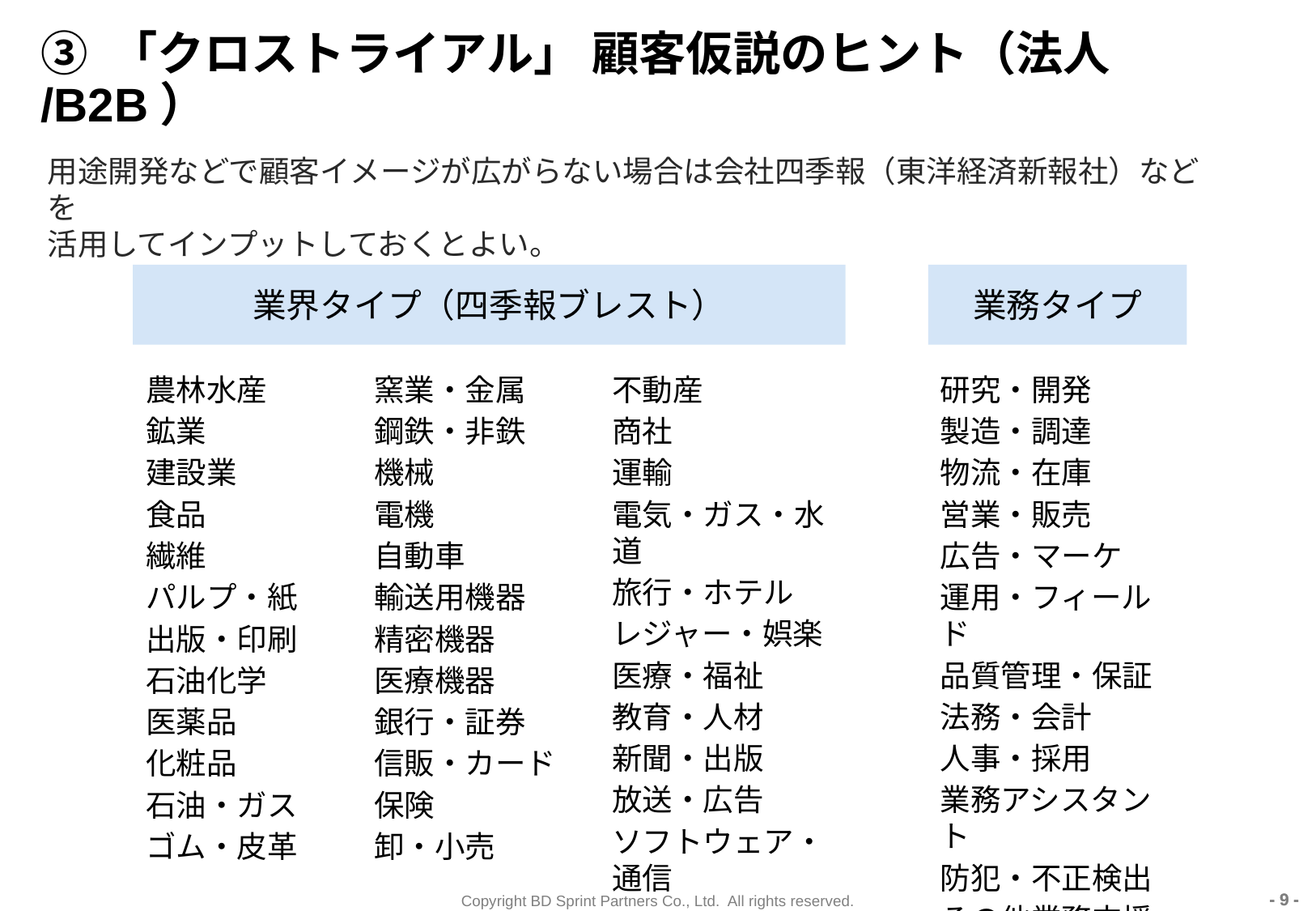

# ③ 「クロストライアル」 顧客仮説のヒント（法人/B2B）
用途開発などで顧客イメージが広がらない場合は会社四季報（東洋経済新報社）などを
活用してインプットしておくとよい。
業界タイプ（四季報ブレスト）
業務タイプ
農林水産
鉱業
建設業
食品
繊維
パルプ・紙
出版・印刷
石油化学
医薬品
化粧品
石油・ガス
ゴム・皮革
窯業・金属
鋼鉄・非鉄
機械
電機
自動車
輸送用機器
精密機器
医療機器
銀行・証券
信販・カード
保険
卸・小売
不動産
商社
運輸
電気・ガス・水道
旅行・ホテル
レジャー・娯楽
医療・福祉
教育・人材
新聞・出版
放送・広告
ソフトウェア・通信
研究・開発
製造・調達
物流・在庫
営業・販売
広告・マーケ
運用・フィールド
品質管理・保証
法務・会計
人事・採用
業務アシスタント
防犯・不正検出
その他業務支援